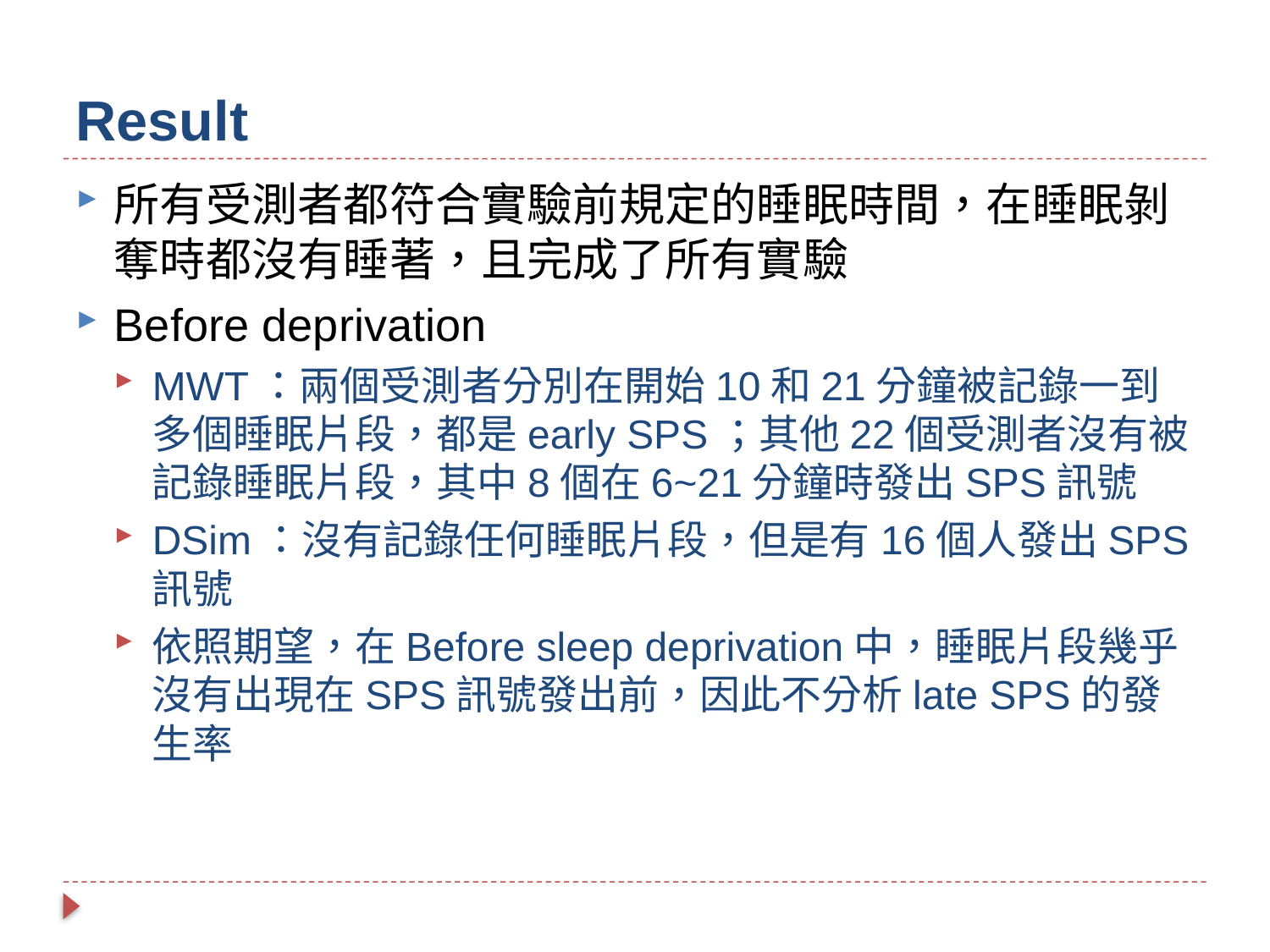

# Result
所有受測者都符合實驗前規定的睡眠時間，在睡眠剝奪時都沒有睡著，且完成了所有實驗
Before deprivation
MWT：兩個受測者分別在開始10和21分鐘被記錄一到多個睡眠片段，都是early SPS；其他22個受測者沒有被記錄睡眠片段，其中8個在6~21分鐘時發出SPS訊號
DSim：沒有記錄任何睡眠片段，但是有16個人發出SPS訊號
依照期望，在Before sleep deprivation中，睡眠片段幾乎沒有出現在SPS訊號發出前，因此不分析late SPS的發生率